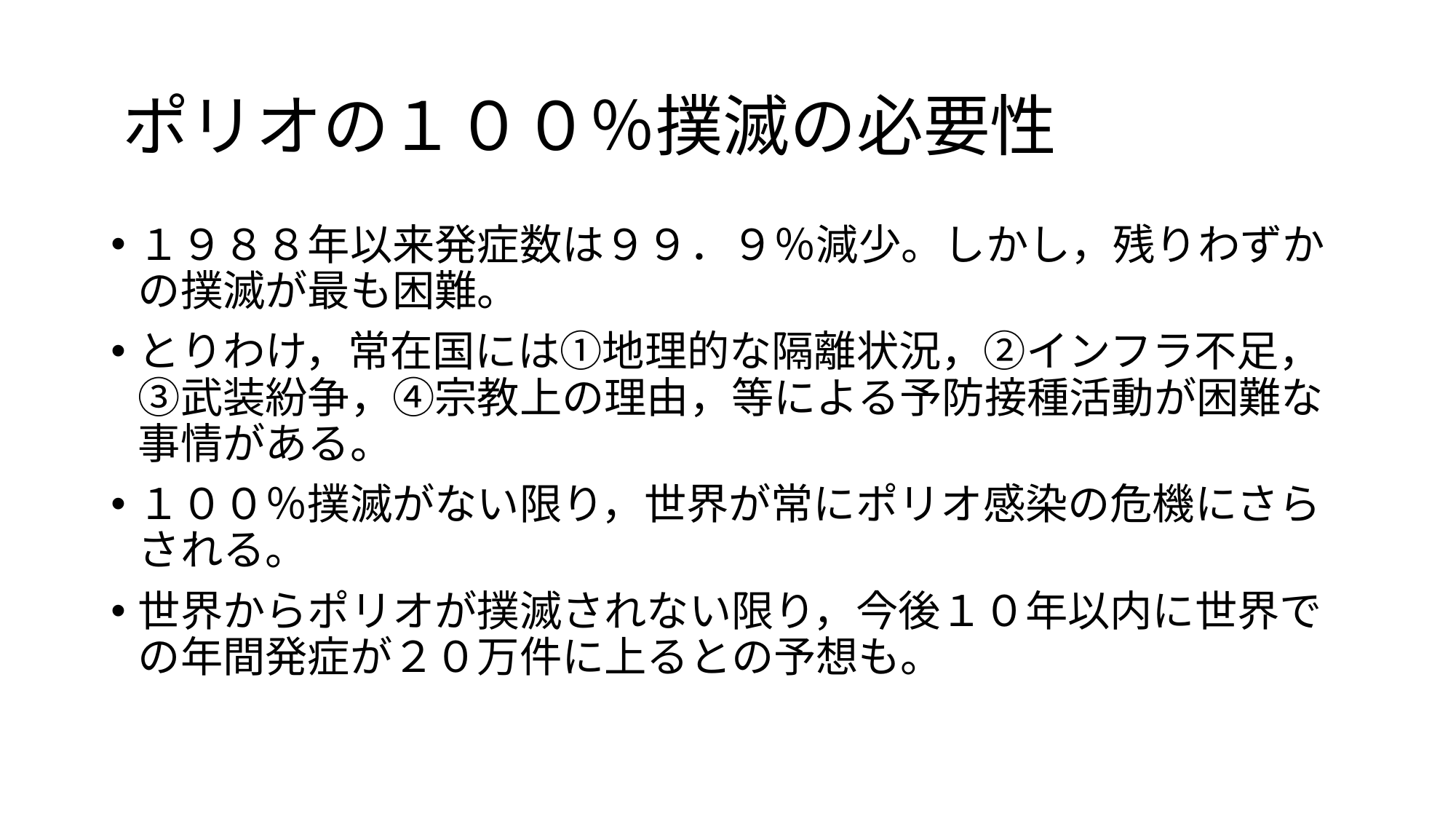

# ポリオの１００％撲滅の必要性
１９８８年以来発症数は９９．９％減少。しかし，残りわずかの撲滅が最も困難。
とりわけ，常在国には①地理的な隔離状況，②インフラ不足，③武装紛争，④宗教上の理由，等による予防接種活動が困難な事情がある。
１００％撲滅がない限り，世界が常にポリオ感染の危機にさらされる。
世界からポリオが撲滅されない限り，今後１０年以内に世界での年間発症が２０万件に上るとの予想も。